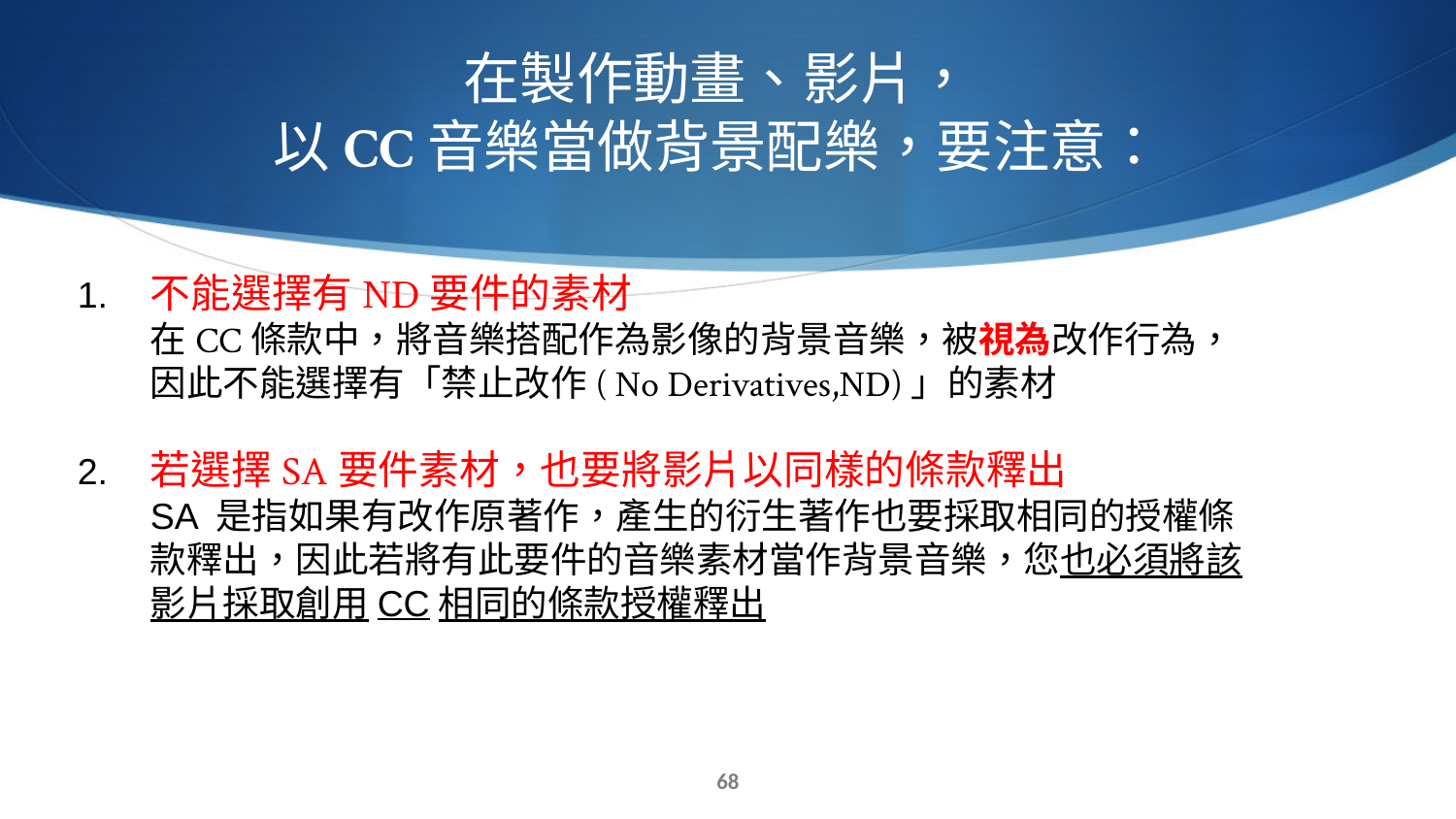

在製作動畫、影片，
以CC音樂當做背景配樂，要注意：
不能選擇有ND要件的素材
在CC條款中，將音樂搭配作為影像的背景音樂，被視為改作行為，因此不能選擇有「禁止改作( No Derivatives,ND)」的素材
若選擇SA要件素材，也要將影片以同樣的條款釋出
SA 是指如果有改作原著作，產生的衍生著作也要採取相同的授權條款釋出，因此若將有此要件的音樂素材當作背景音樂，您也必須將該影片採取創用CC相同的條款授權釋出
68